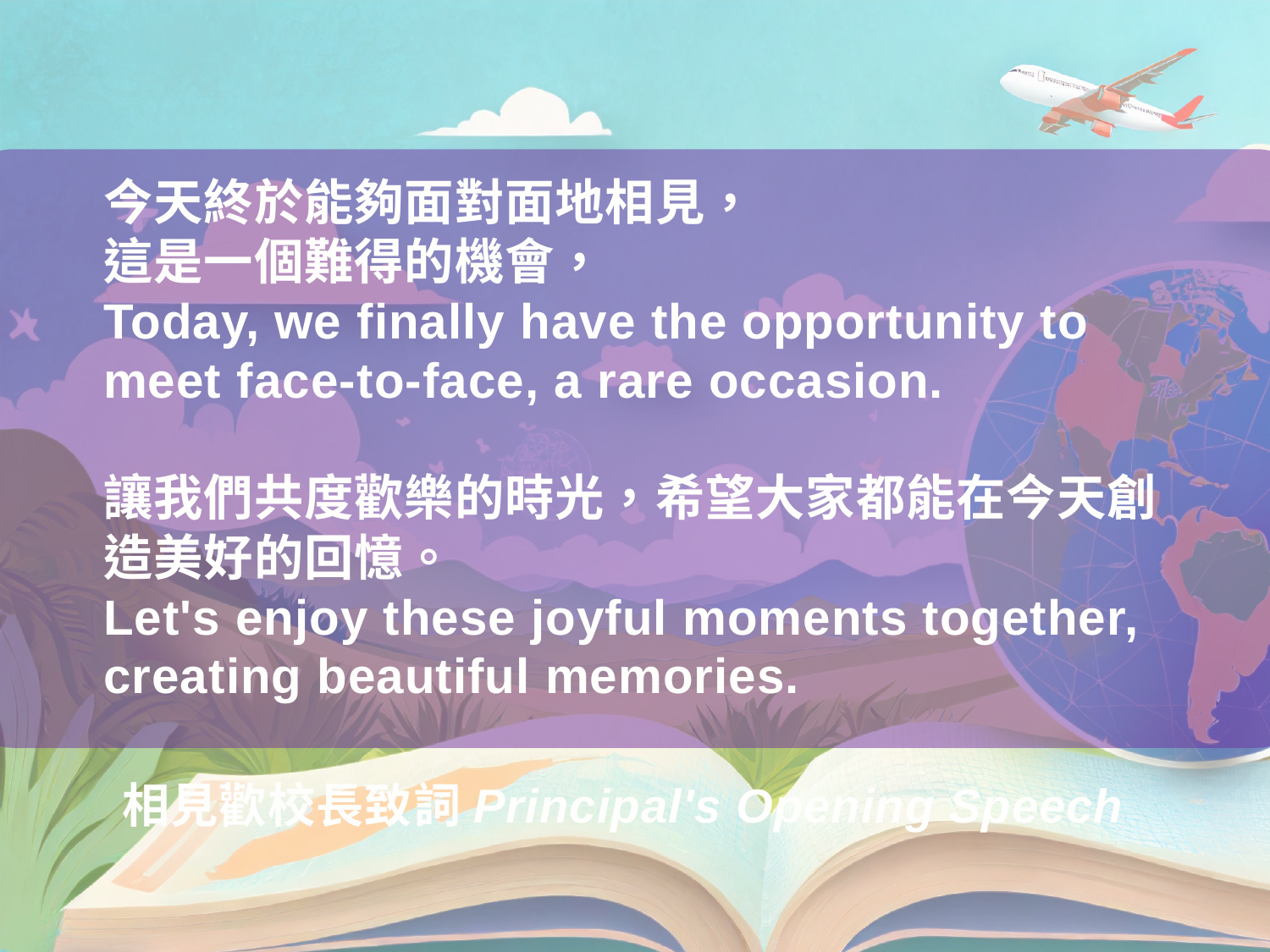

今天終於能夠面對面地相見，
這是一個難得的機會，
Today, we finally have the opportunity to meet face-to-face, a rare occasion.

讓我們共度歡樂的時光，希望大家都能在今天創造美好的回憶。
Let's enjoy these joyful moments together, creating beautiful memories.
相見歡校長致詞Principal's Opening Speech